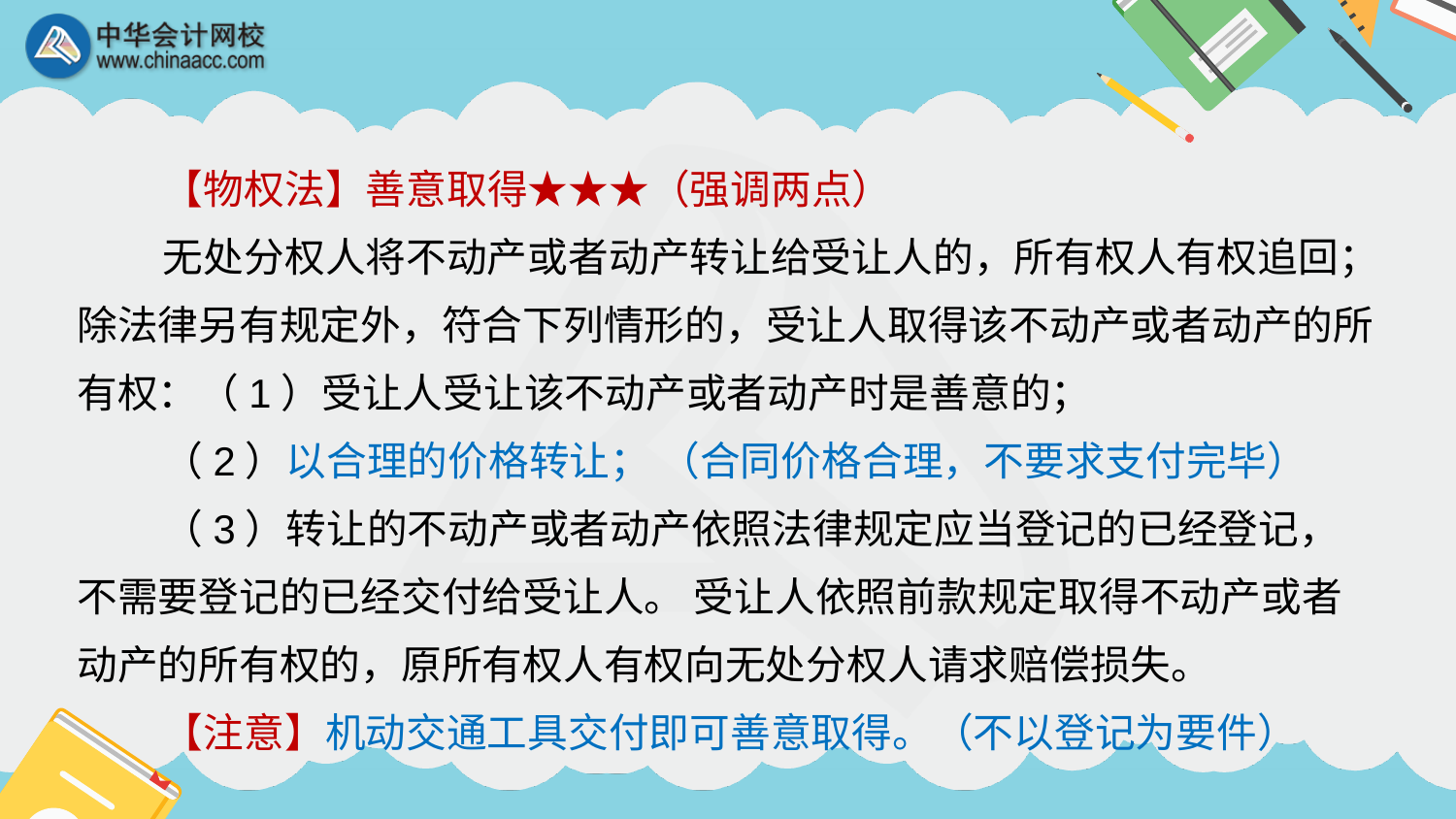

【物权法】善意取得★★★（强调两点）
无处分权人将不动产或者动产转让给受让人的，所有权人有权追回；除法律另有规定外，符合下列情形的，受让人取得该不动产或者动产的所有权：（1）受让人受让该不动产或者动产时是善意的；
（2）以合理的价格转让； （合同价格合理，不要求支付完毕）
（3）转让的不动产或者动产依照法律规定应当登记的已经登记，不需要登记的已经交付给受让人。 受让人依照前款规定取得不动产或者动产的所有权的，原所有权人有权向无处分权人请求赔偿损失。
【注意】机动交通工具交付即可善意取得。（不以登记为要件）